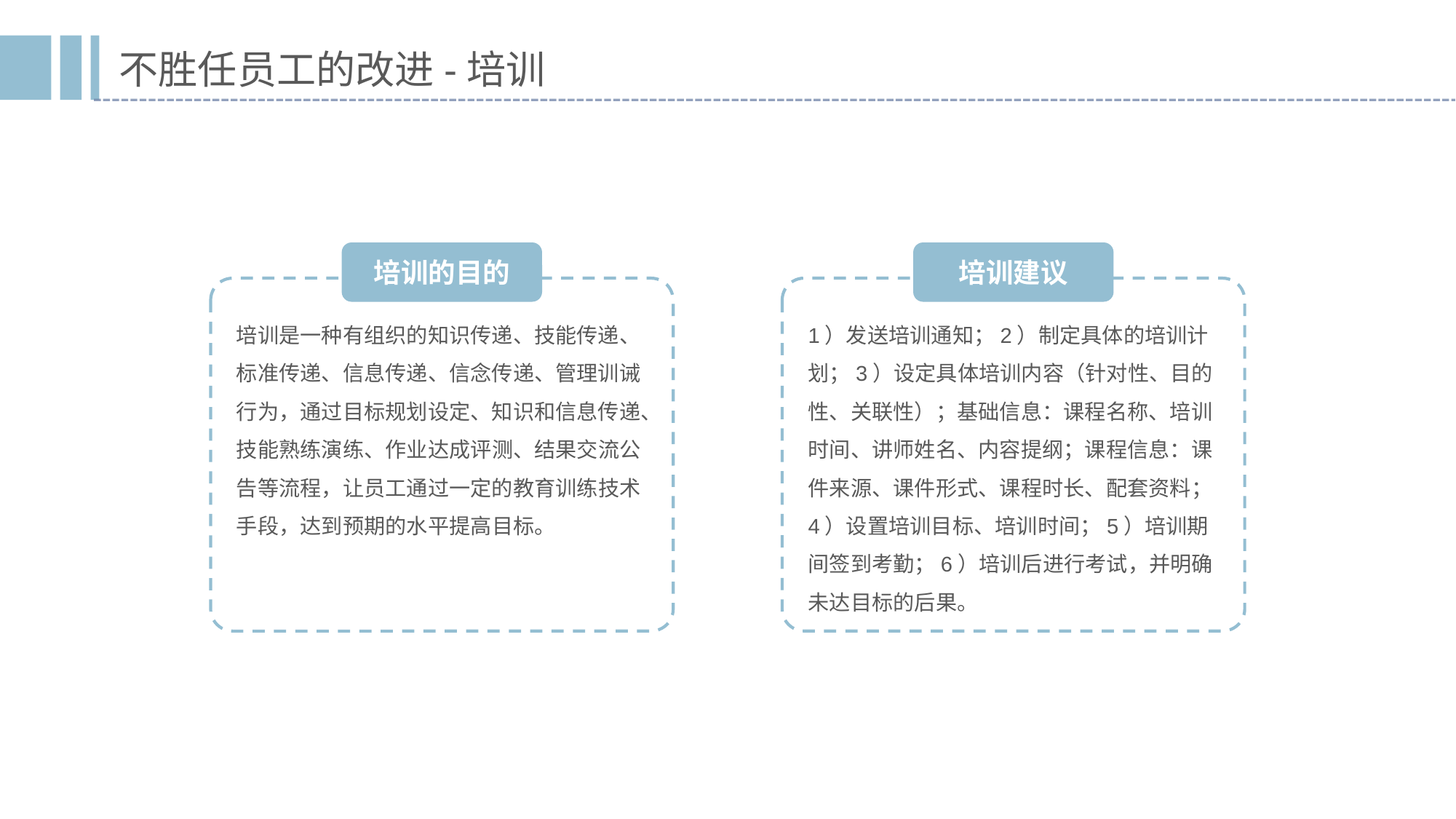

不胜任员工的改进-培训

培训的目的

培训是一种有组织的知识传递、技能传递、标准传递、信息传递、信念传递、管理训诫行为，通过目标规划设定、知识和信息传递、技能熟练演练、作业达成评测、结果交流公告等流程，让员工通过一定的教育训练技术手段，达到预期的水平提高目标。
培训建议

1）发送培训通知；2）制定具体的培训计划；3）设定具体培训内容（针对性、目的性、关联性）；基础信息：课程名称、培训时间、讲师姓名、内容提纲；课程信息：课件来源、课件形式、课程时长、配套资料；4）设置培训目标、培训时间；5）培训期间签到考勤；6）培训后进行考试，并明确未达目标的后果。